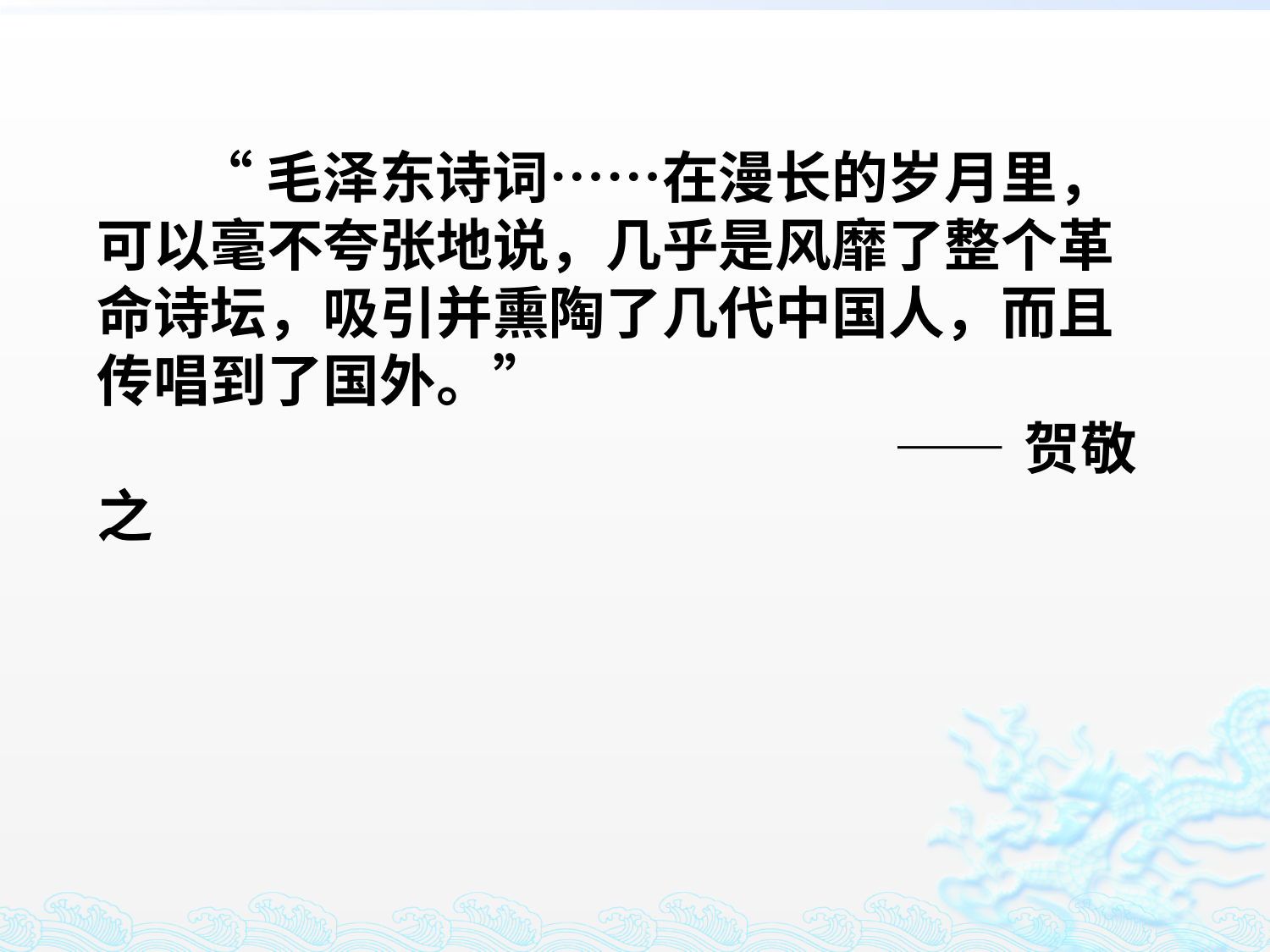

“毛泽东诗词……在漫长的岁月里，可以毫不夸张地说，几乎是风靡了整个革命诗坛，吸引并熏陶了几代中国人，而且传唱到了国外。”
                                                              ——贺敬之